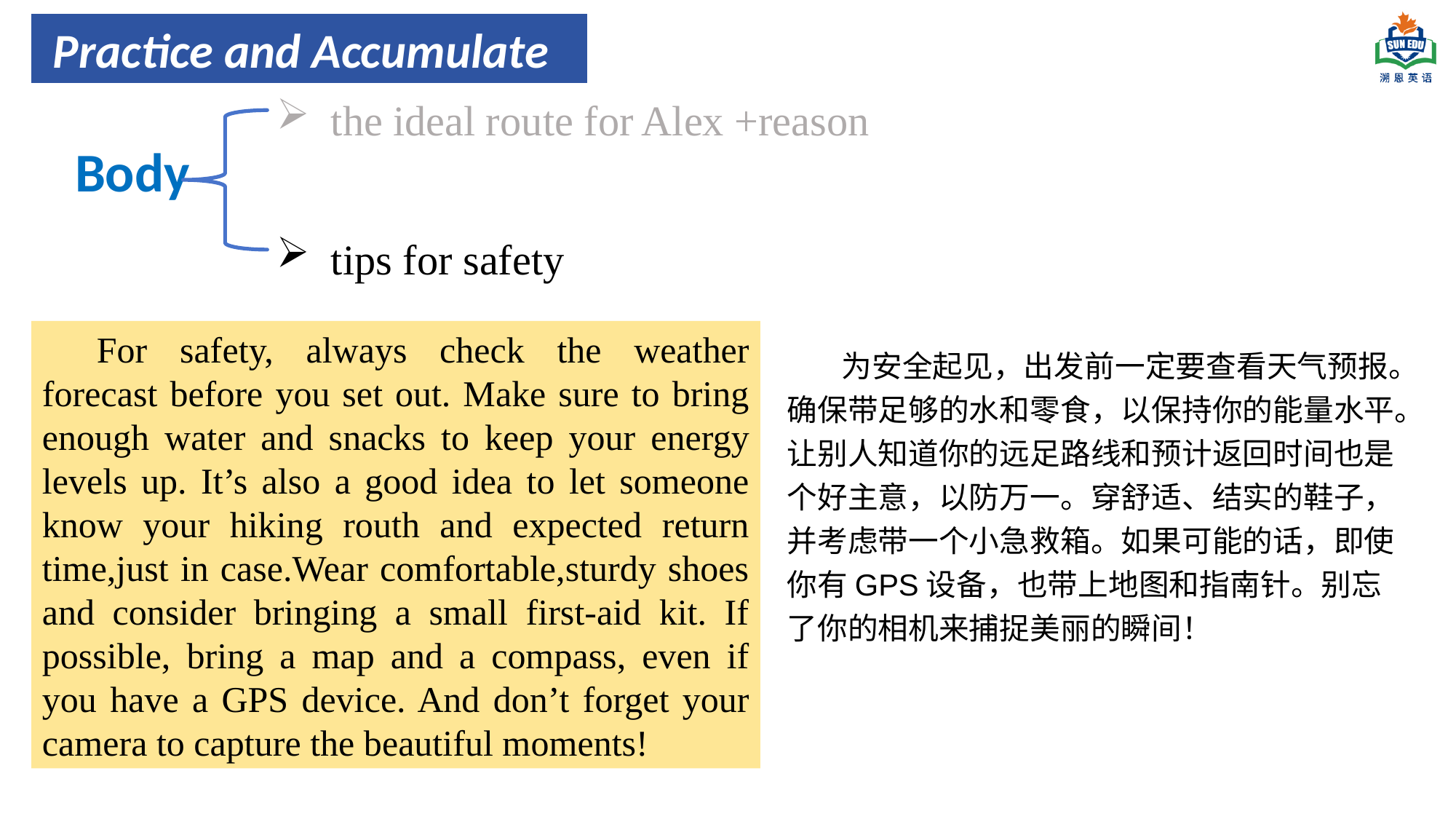

Practice and Accumulate
the ideal route for Alex +reason

Body
tips for safety
For safety, always check the weather forecast before you set out. Make sure to bring enough water and snacks to keep your energy levels up. It’s also a good idea to let someone know your hiking routh and expected return time,just in case.Wear comfortable,sturdy shoes and consider bringing a small first-aid kit. If possible, bring a map and a compass, even if you have a GPS device. And don’t forget your camera to capture the beautiful moments!
为安全起见，出发前一定要查看天气预报。确保带足够的水和零食，以保持你的能量水平。让别人知道你的远足路线和预计返回时间也是个好主意，以防万一。穿舒适、结实的鞋子，并考虑带一个小急救箱。如果可能的话，即使你有GPS设备，也带上地图和指南针。别忘了你的相机来捕捉美丽的瞬间！